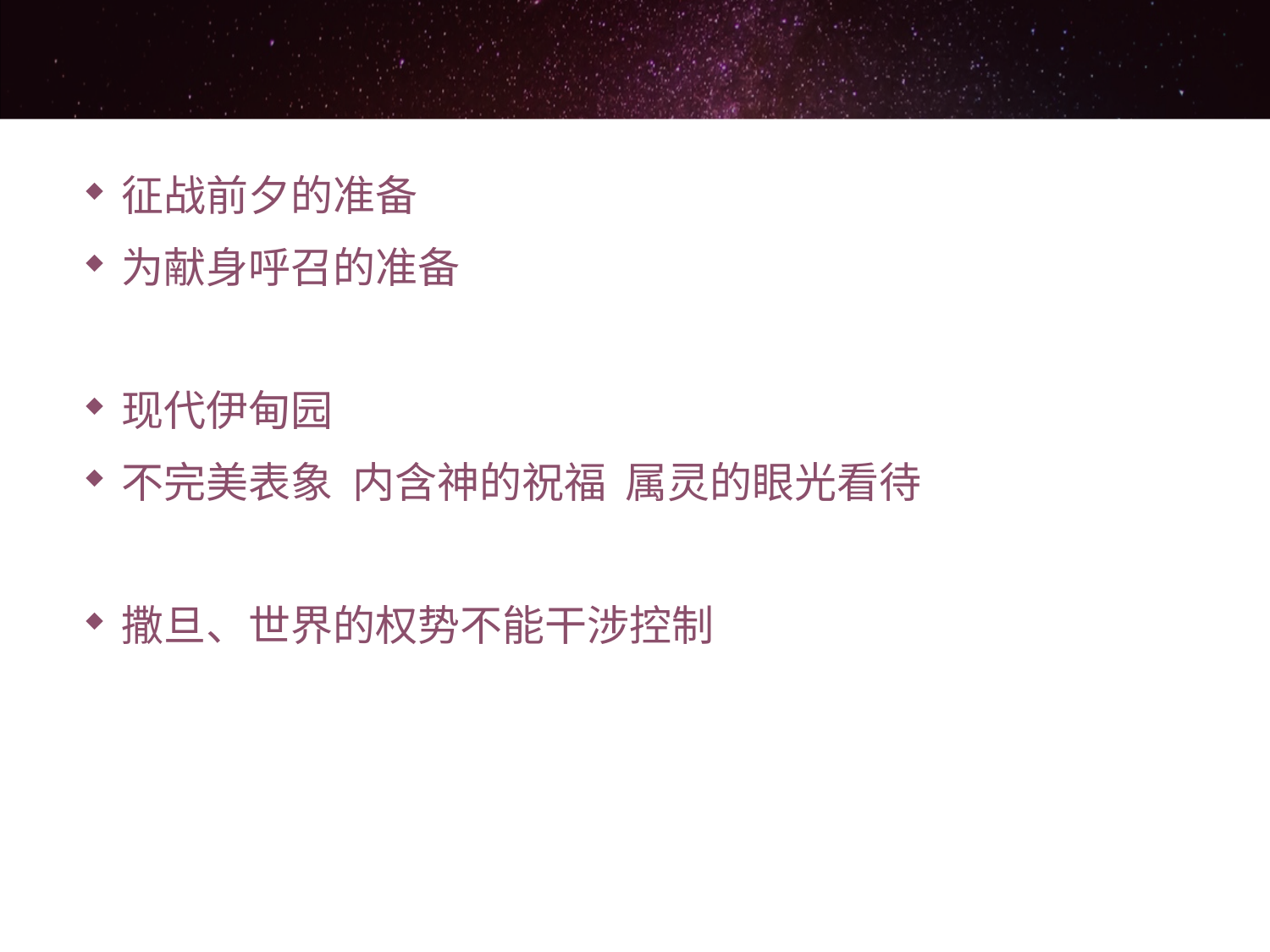

#
征战前夕的准备
为献身呼召的准备

现代伊甸园
不完美表象  内含神的祝福  属灵的眼光看待

撒旦、世界的权势不能干涉控制